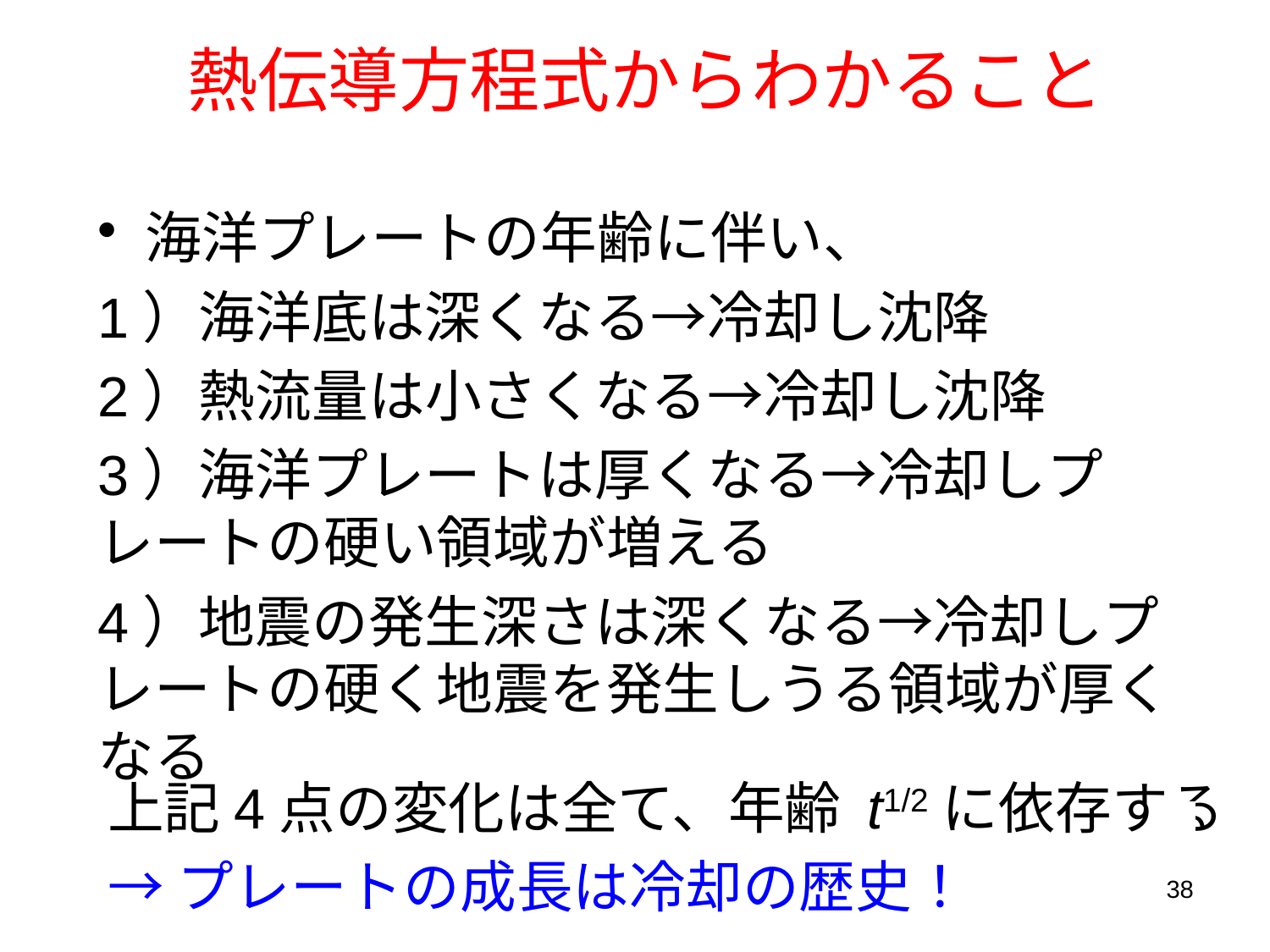

熱伝導方程式からわかること
# 海洋プレートの年齢に伴い、
1）海洋底は深くなる→冷却し沈降
2）熱流量は小さくなる→冷却し沈降
3）海洋プレートは厚くなる→冷却しプレートの硬い領域が増える
4）地震の発生深さは深くなる→冷却しプレートの硬く地震を発生しうる領域が厚くなる
上記4点の変化は全て、年齢 t1/2に依存する
→プレートの成長は冷却の歴史！

38